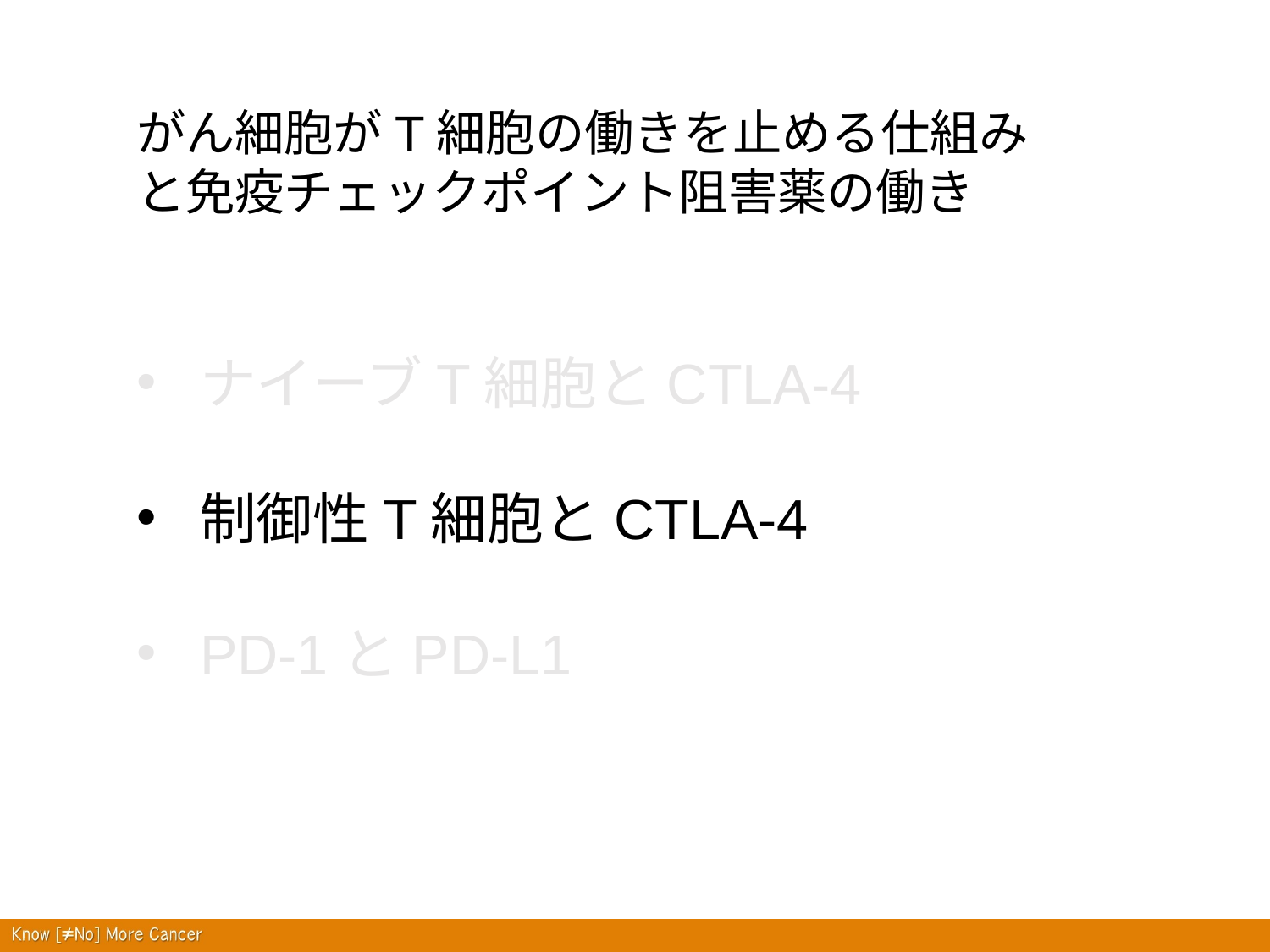

がん細胞がT細胞の働きを止める仕組みと免疫チェックポイント阻害薬の働き
ナイーブT細胞とCTLA-4
制御性T細胞とCTLA-4
PD-1とPD-L1